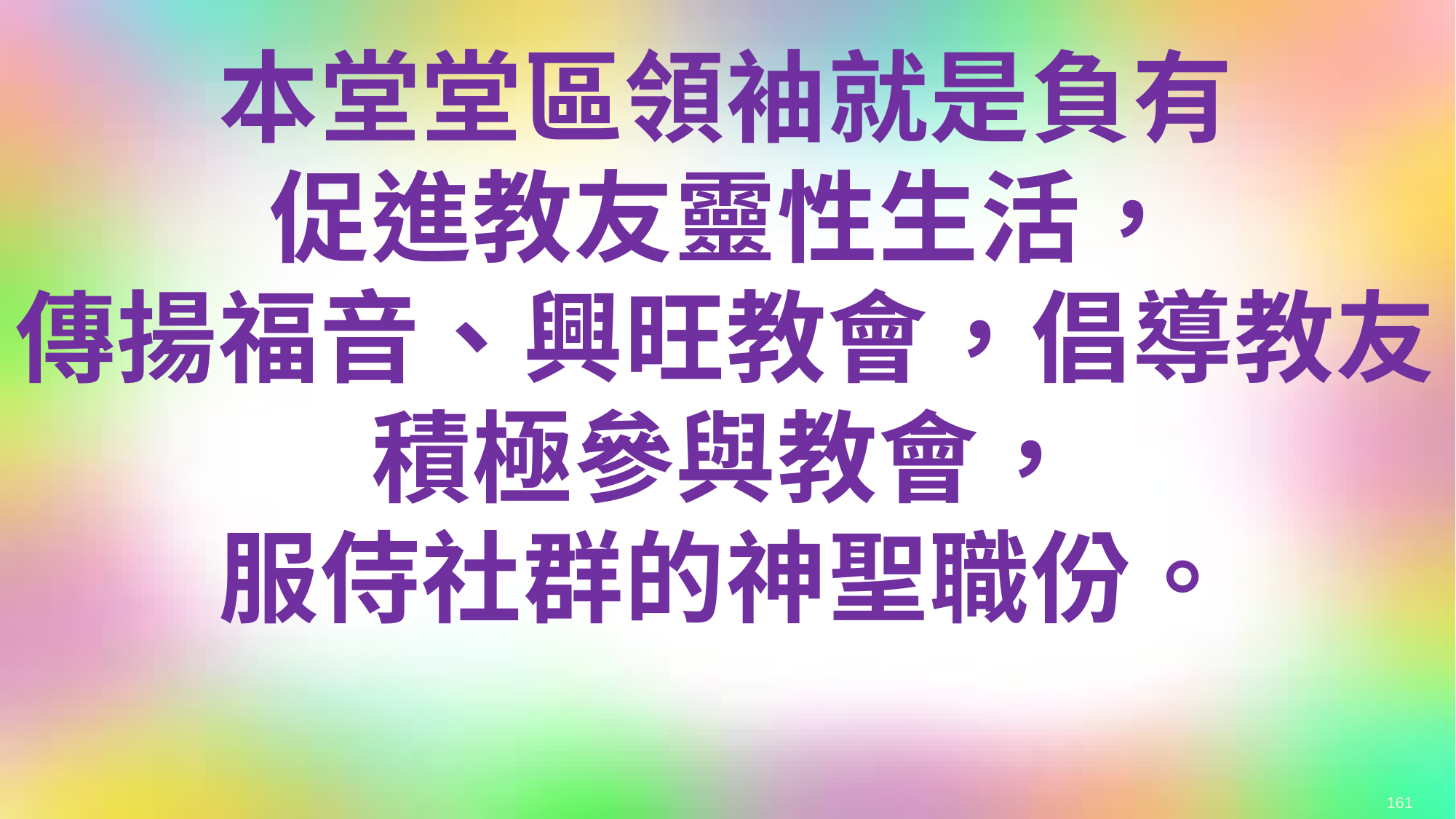

本堂堂區領袖就是負有
促進教友靈性生活，
傳揚福音、興旺教會，倡導教友
積極參與教會，
服侍社群的神聖職份。
161